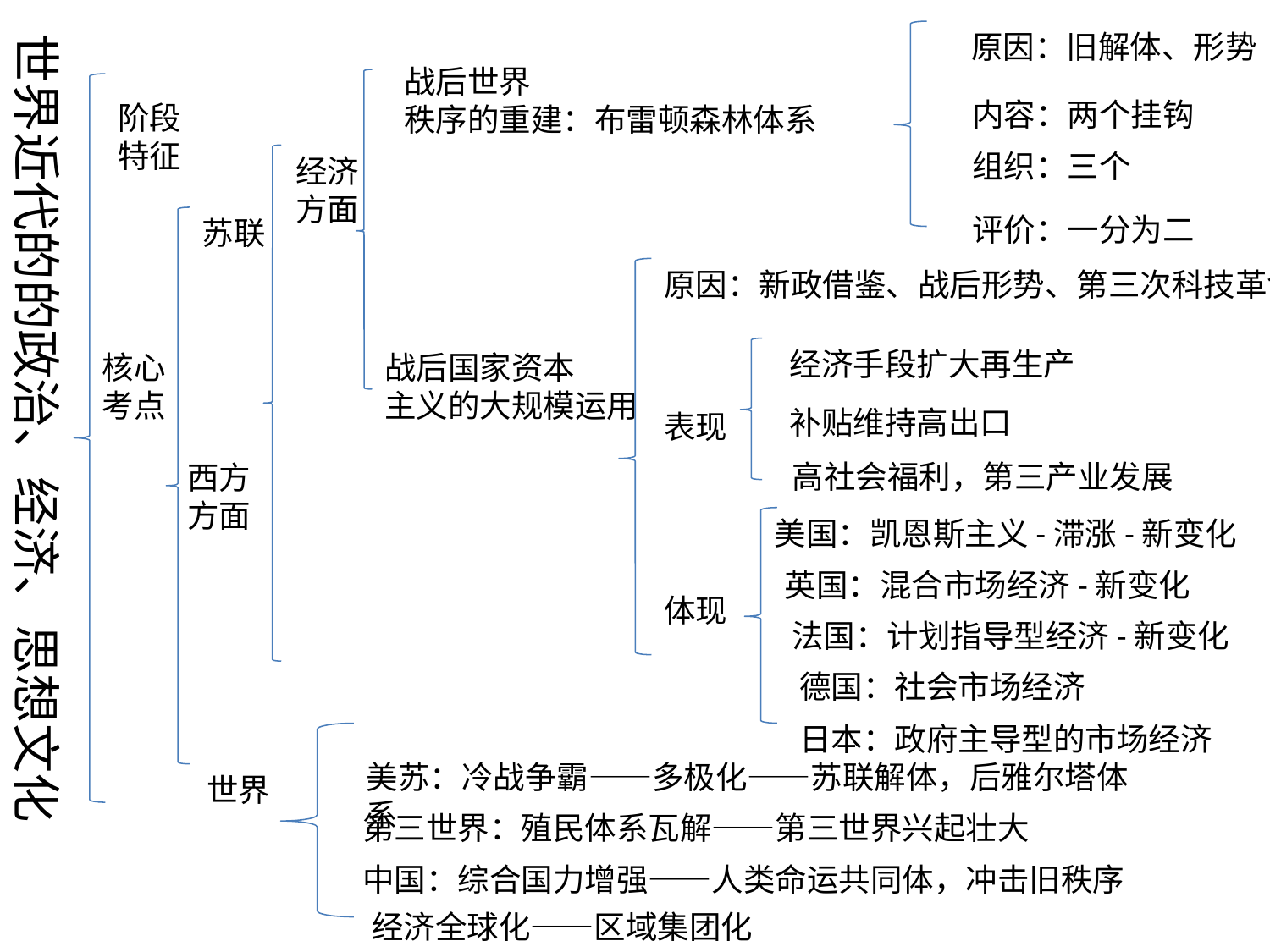

世界近代的的政治、经济、思想文化

原因：旧解体、形势
战后世界
秩序的重建：布雷顿森林体系

内容：两个挂钩
阶段
特征
组织：三个

经济
方面
评价：一分为二

苏联

原因：新政借鉴、战后形势、第三次科技革命

经济手段扩大再生产
核心
考点
战后国家资本
主义的大规模运用
补贴维持高出口
表现
高社会福利，第三产业发展
西方
方面

美国：凯恩斯主义-滞涨-新变化
英国：混合市场经济-新变化
体现
法国：计划指导型经济-新变化
德国：社会市场经济
日本：政府主导型的市场经济

美苏：冷战争霸——多极化——苏联解体，后雅尔塔体系
世界
第三世界：殖民体系瓦解——第三世界兴起壮大
中国：综合国力增强——人类命运共同体，冲击旧秩序
经济全球化——区域集团化